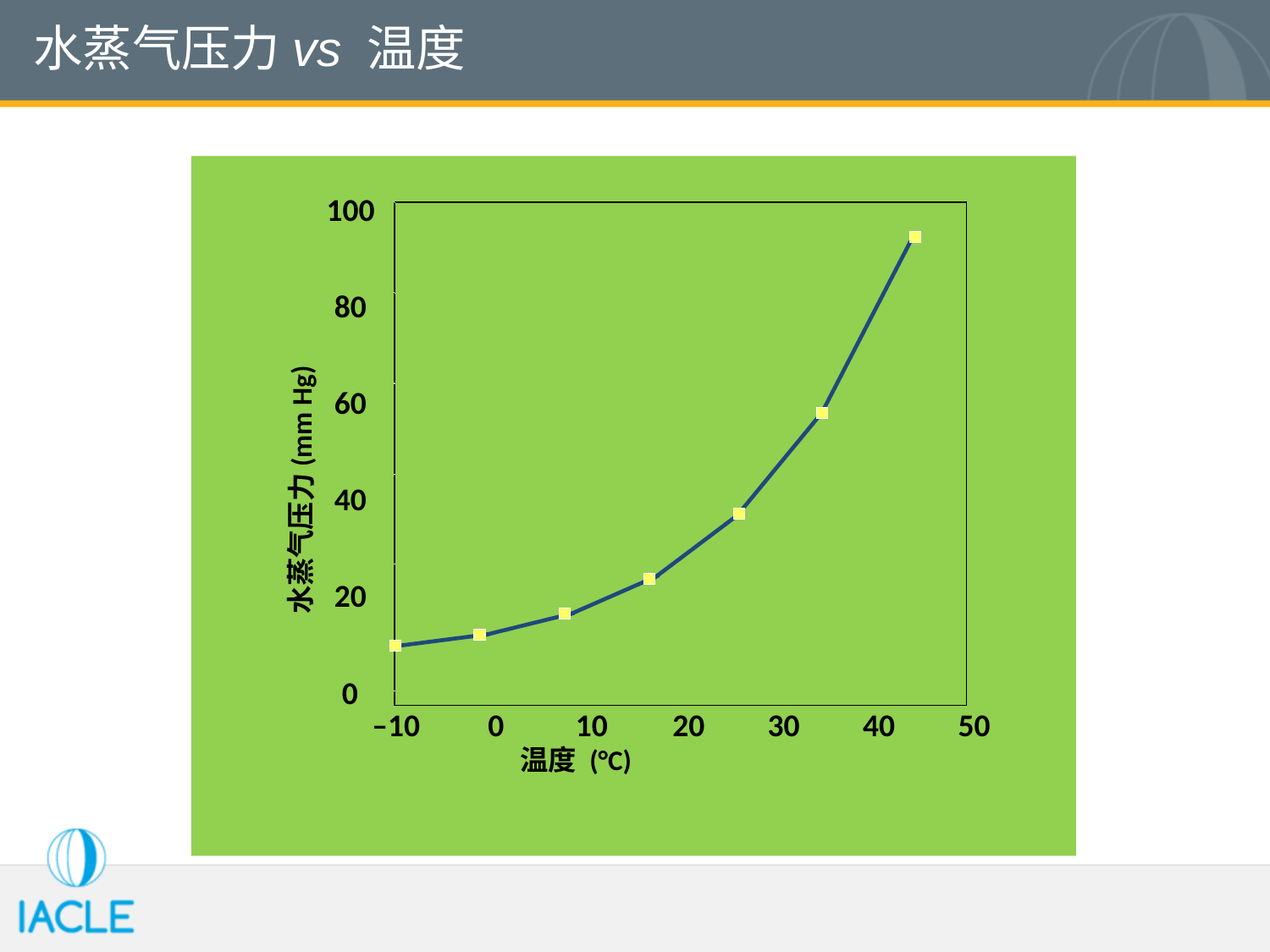

水蒸气压力vs 温度

100

80

60

水蒸气压力(mm Hg)
40

20

0

–10
0
10
20
30
40
50
温度 (°C)